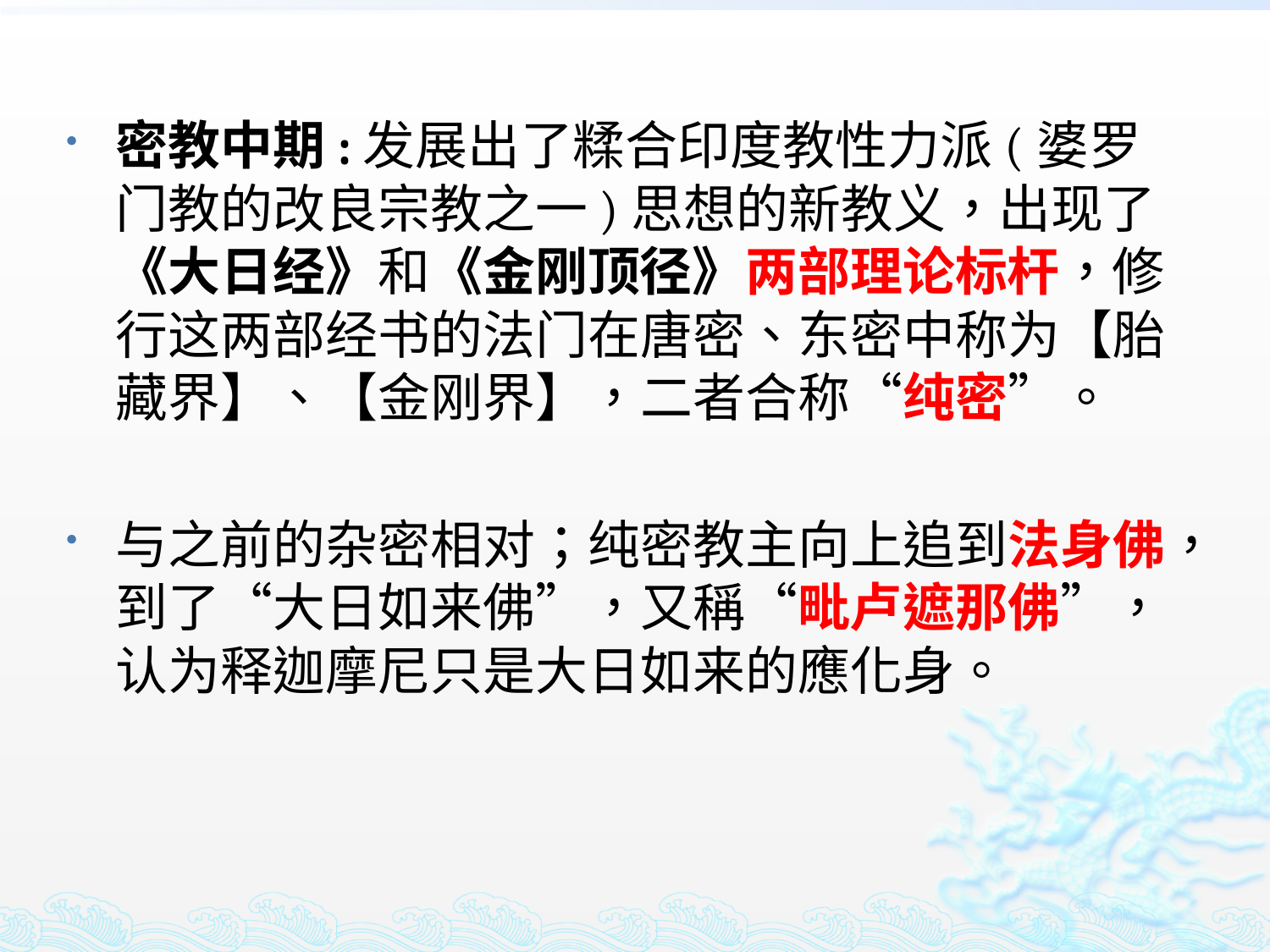

密教中期:发展出了糅合印度教性力派(婆罗门教的改良宗教之一)思想的新教义，出现了《大日经》和《金刚顶径》两部理论标杆，修行这两部经书的法门在唐密、东密中称为【胎藏界】、【金刚界】，二者合称“纯密”。

与之前的杂密相对；纯密教主向上追到法身佛，到了“大日如来佛”，又稱“毗卢遮那佛”，认为释迦摩尼只是大日如来的應化身。